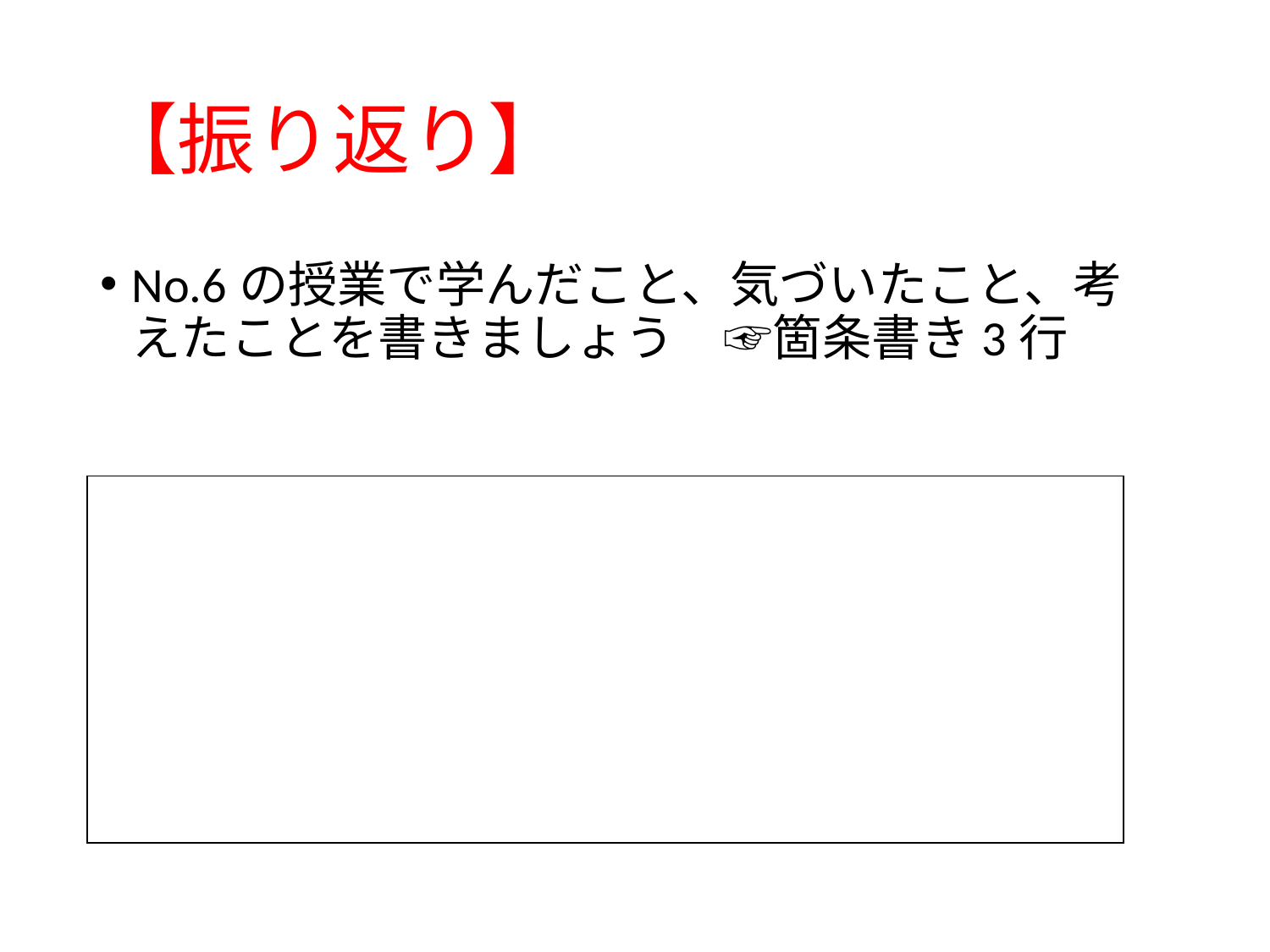

# 【振り返り】
No.6の授業で学んだこと、気づいたこと、考えたことを書きましょう　☞箇条書き3行
|  |
| --- |